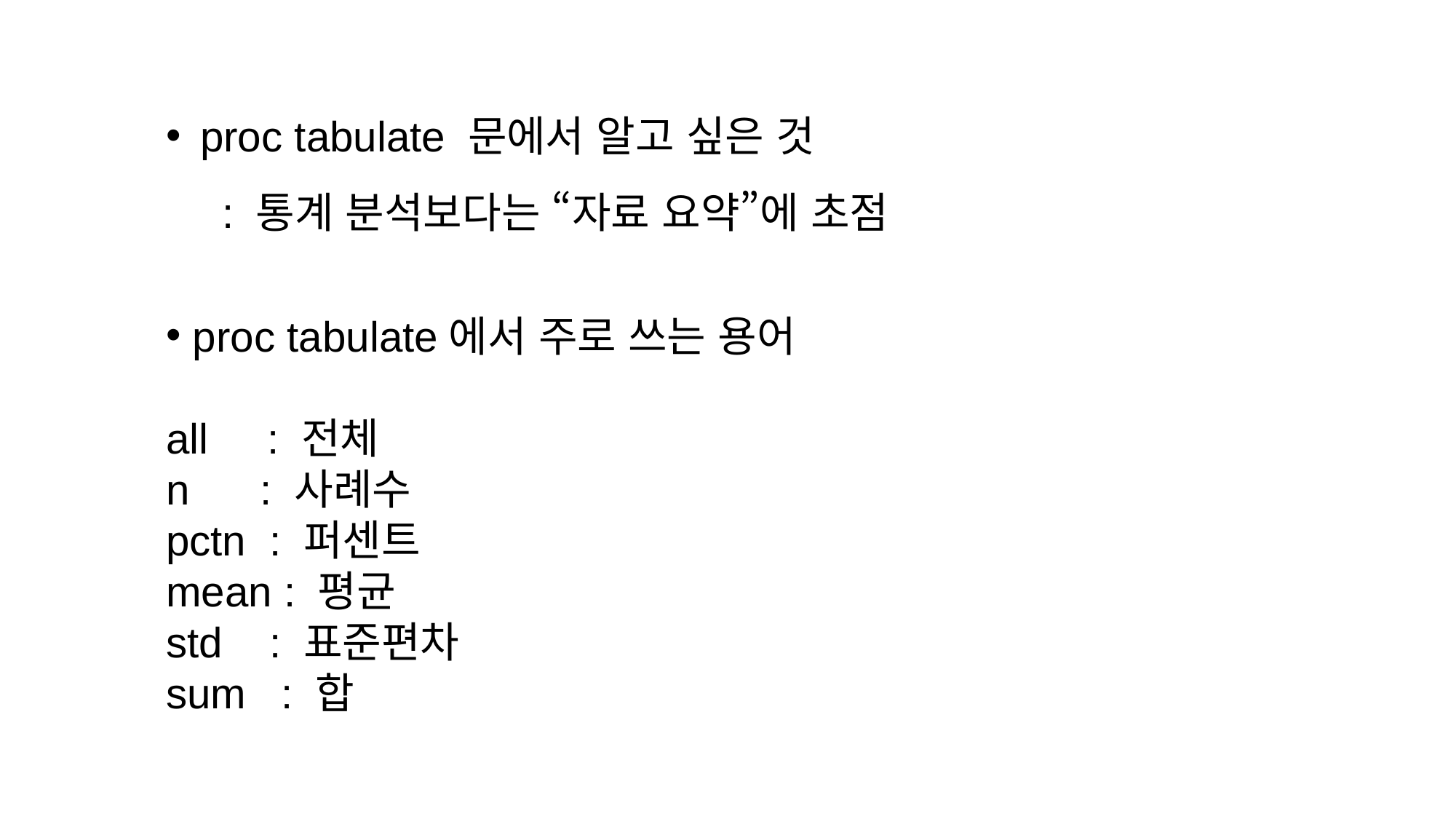

proc tabulate 문에서 알고 싶은 것
 : 통계 분석보다는 “자료 요약”에 초점
 proc tabulate에서 주로 쓰는 용어
all     : 전체
n      : 사례수
pctn  : 퍼센트
mean : 평균
std    : 표준편차
sum   : 합